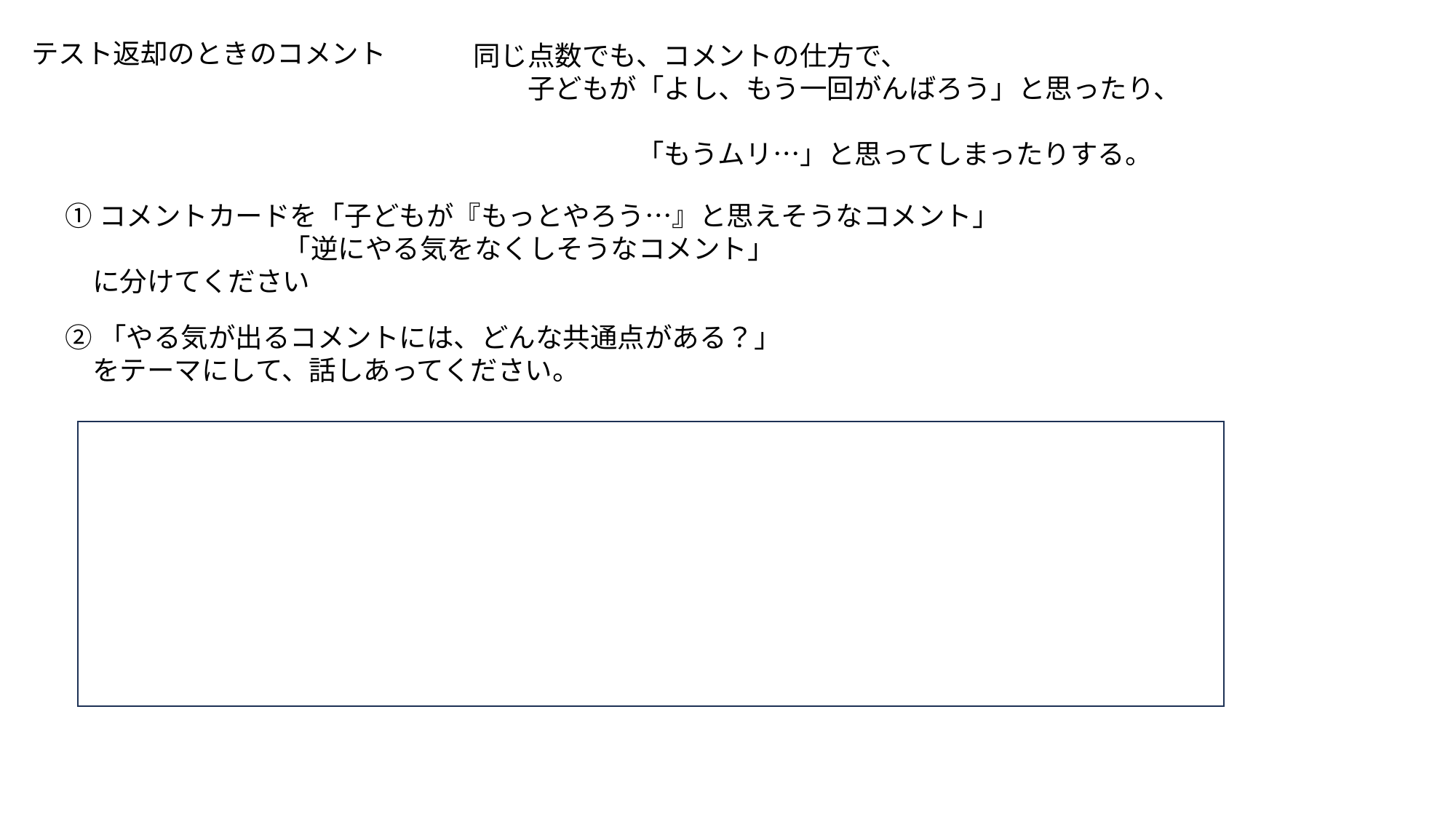

テスト返却のときのコメント
同じ点数でも、コメントの仕方で、
　　子どもが「よし、もう一回がんばろう」と思ったり、
　　　　　　「もうムリ…」と思ってしまったりする。
①コメントカードを「子どもが『もっとやろう…』と思えそうなコメント」
　　　　　　　　「逆にやる気をなくしそうなコメント」
　に分けてください
②「やる気が出るコメントには、どんな共通点がある？」
　をテーマにして、話しあってください。